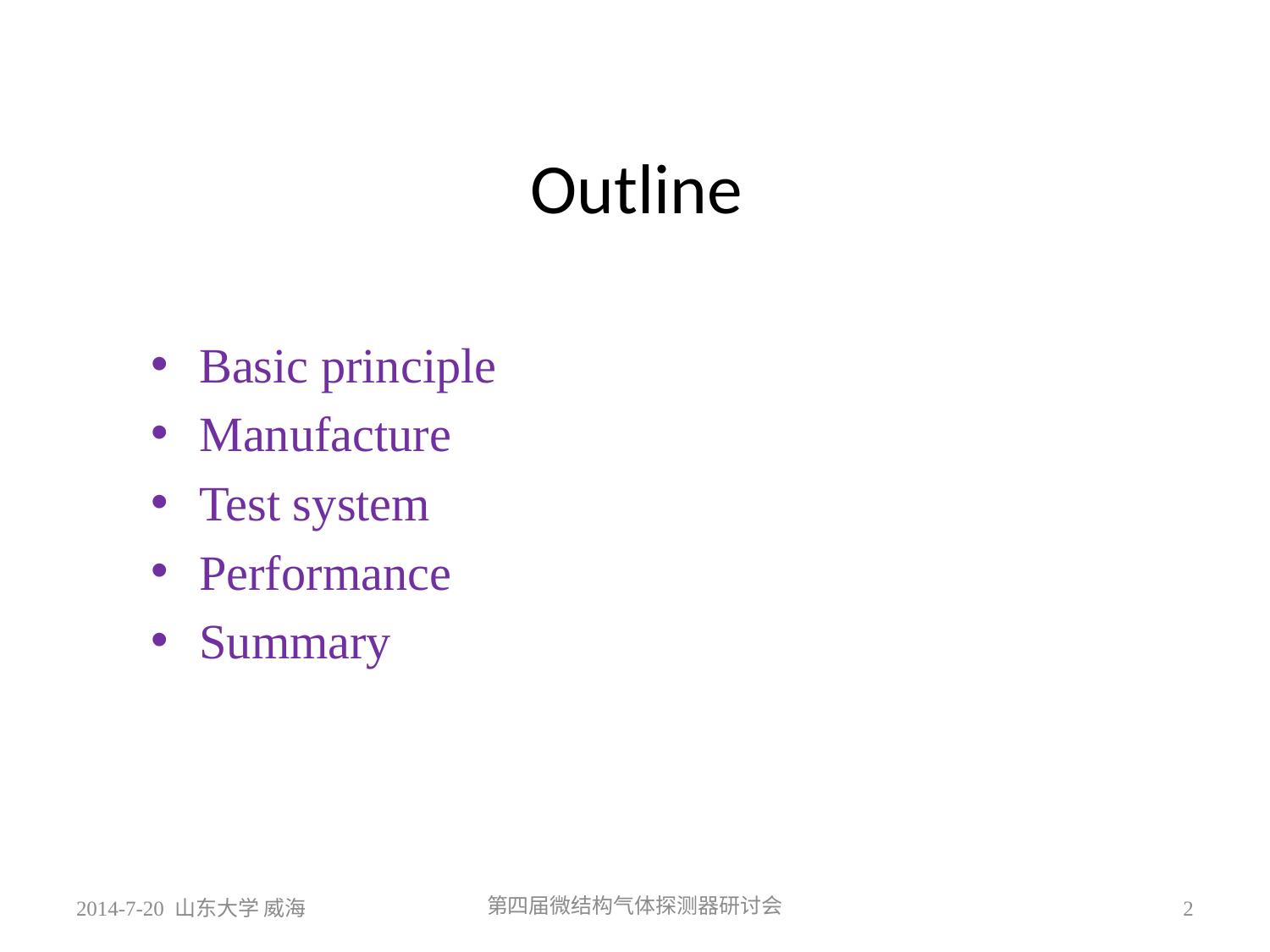

# Outline
Basic principle
Manufacture
Test system
Performance
Summary

2014-7-20 山东大学 威海
第四届微结构气体探测器研讨会
2